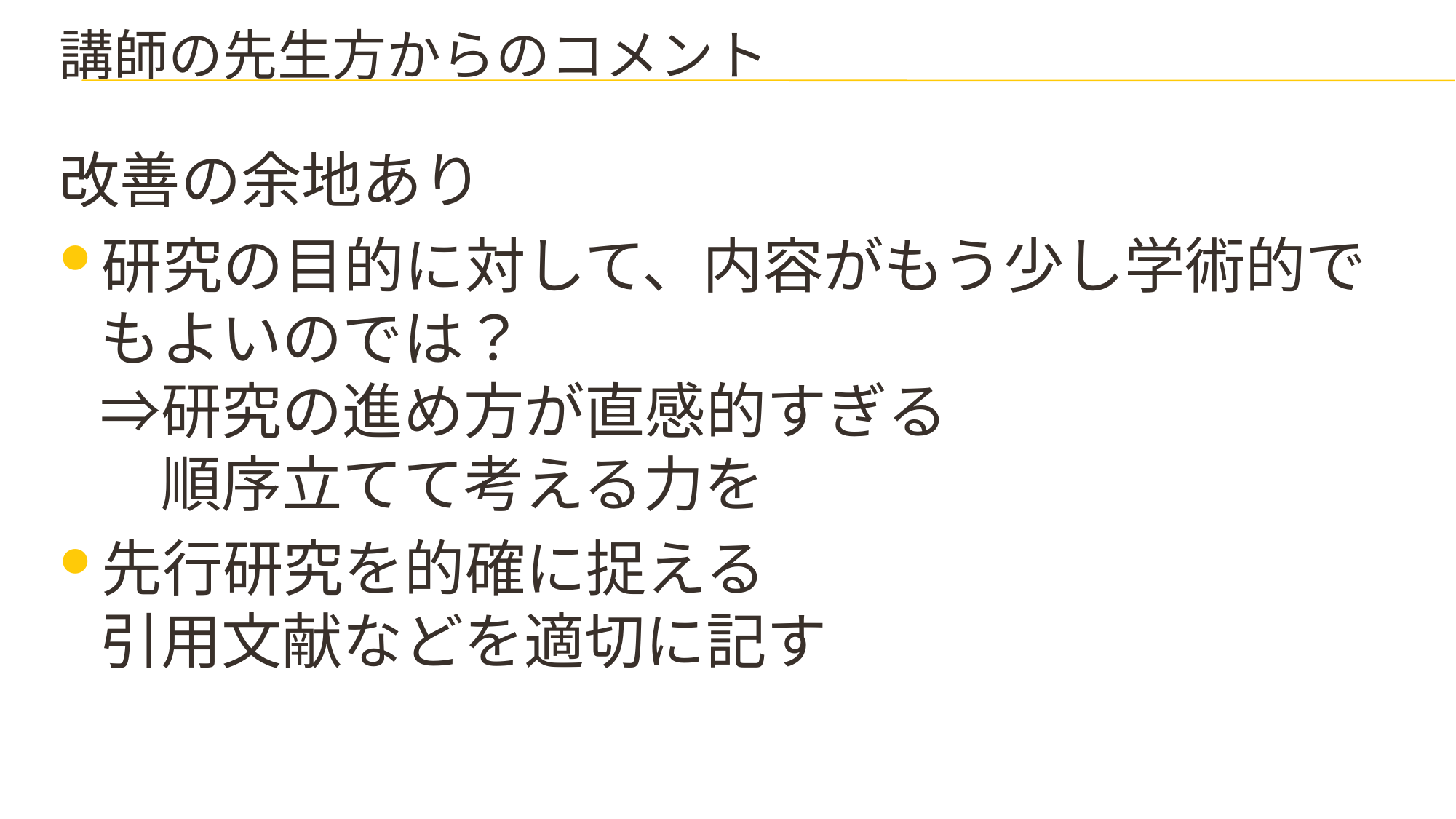

# 講師の先生方からのコメント
改善の余地あり
研究の目的に対して、内容がもう少し学術的でもよいのでは？
⇒研究の進め方が直感的すぎる
　順序立てて考える力を
先行研究を的確に捉える
引用文献などを適切に記す